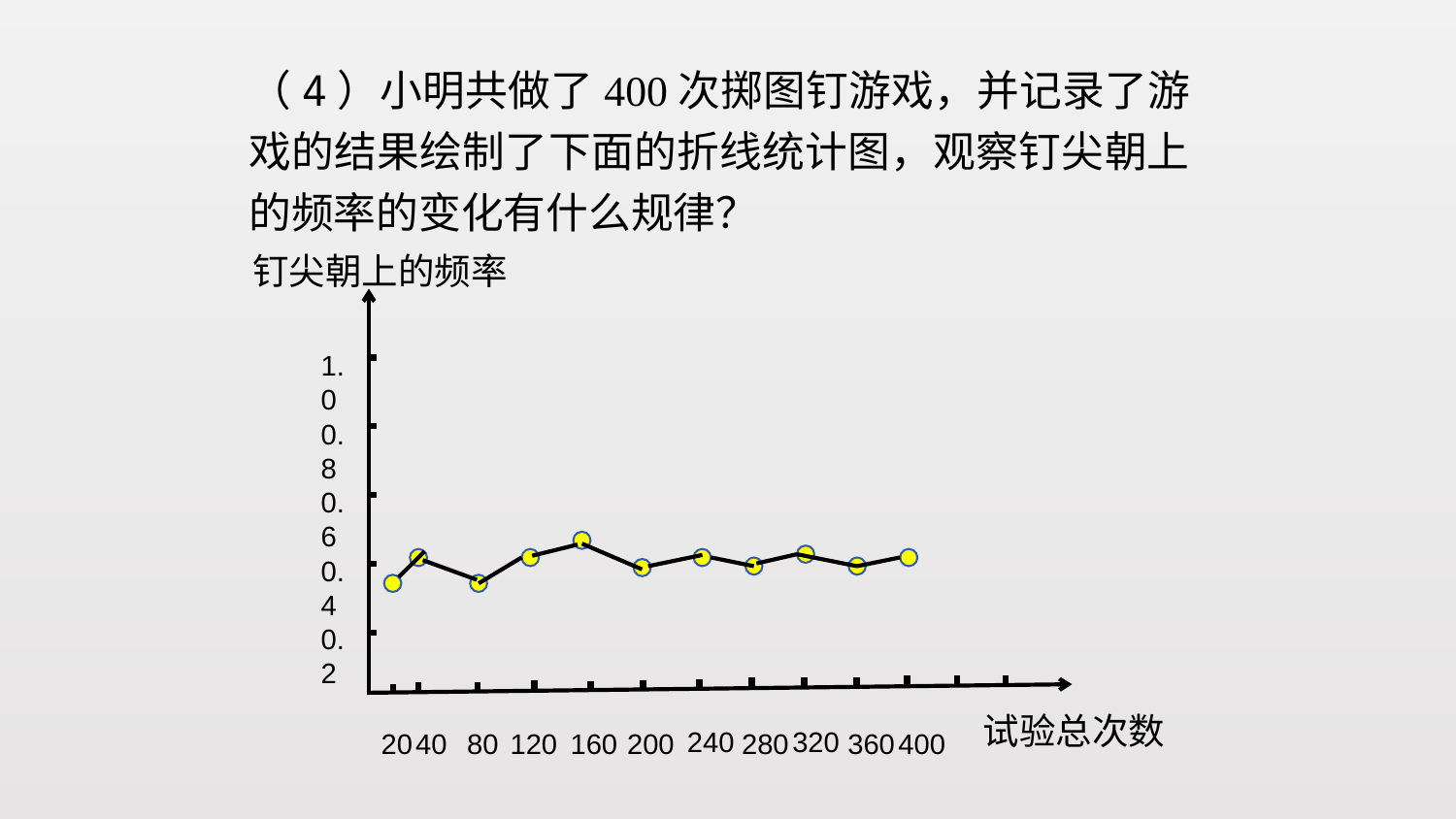

（4）小明共做了400次掷图钉游戏，并记录了游戏的结果绘制了下面的折线统计图，观察钉尖朝上的频率的变化有什么规律？
钉尖朝上的频率
1.0
0.8
0.6
0.4
0.2
试验总次数
240
320
20
40
80
120
160
200
280
360
400